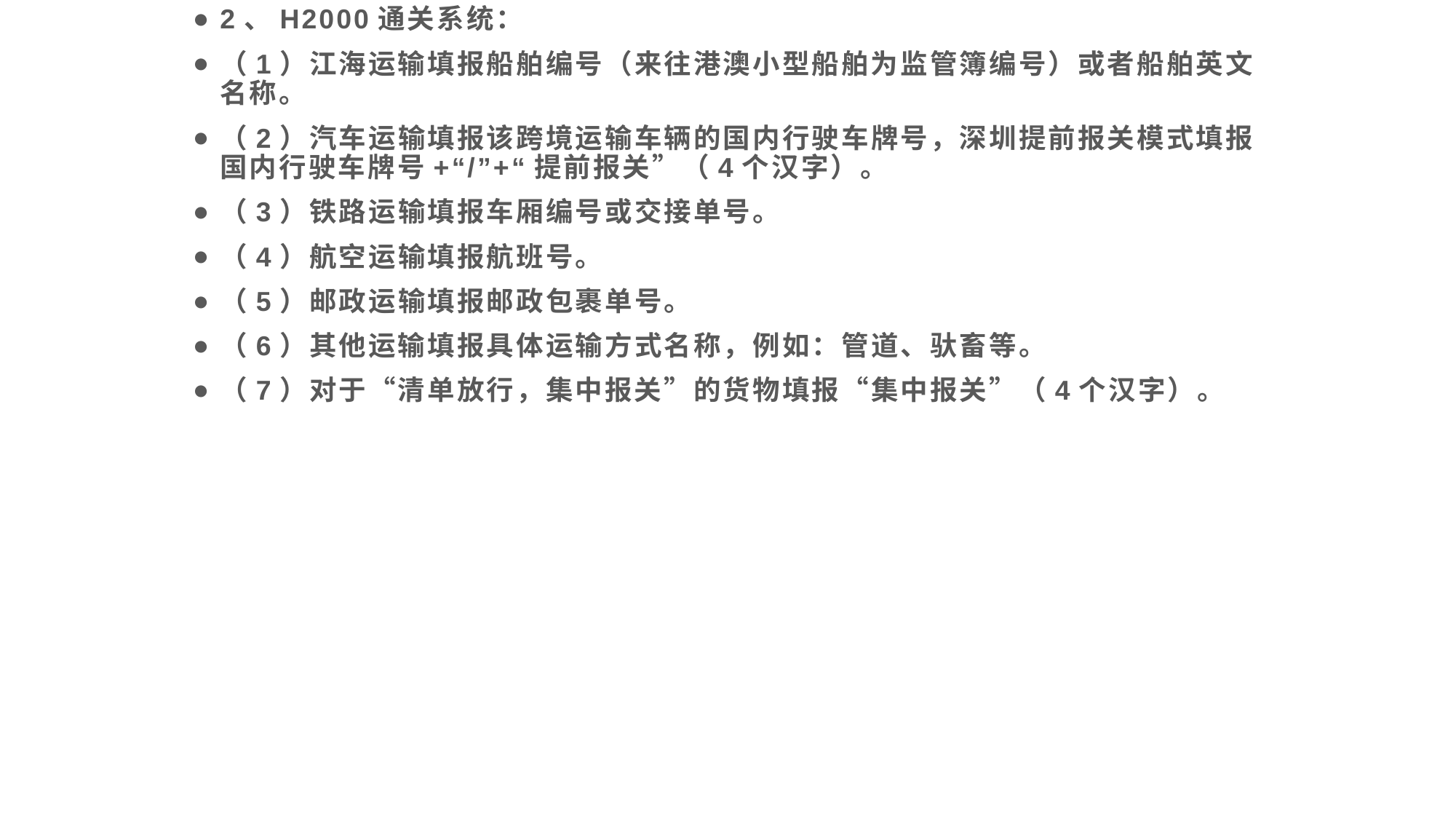

2、H2000通关系统：
（1）江海运输填报船舶编号（来往港澳小型船舶为监管簿编号）或者船舶英文名称。
（2）汽车运输填报该跨境运输车辆的国内行驶车牌号，深圳提前报关模式填报国内行驶车牌号+“/”+“提前报关”（4个汉字）。
（3）铁路运输填报车厢编号或交接单号。
（4）航空运输填报航班号。
（5）邮政运输填报邮政包裹单号。
（6）其他运输填报具体运输方式名称，例如：管道、驮畜等。
（7）对于“清单放行，集中报关”的货物填报“集中报关”（4个汉字）。